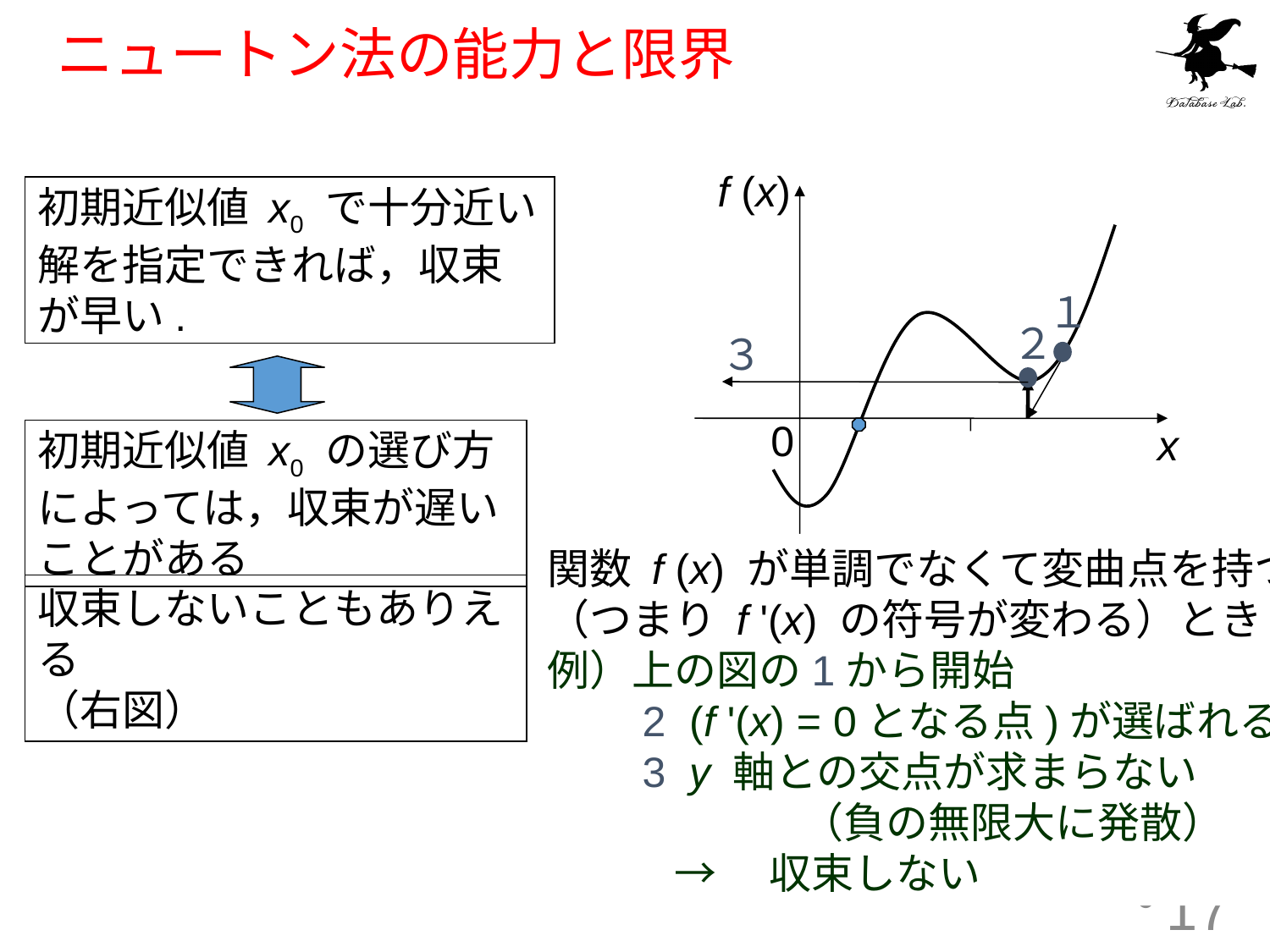

# ニュートン法の能力と限界
f (x)
初期近似値 x0 で十分近い解を指定できれば，収束が早い.

１
２
３

0

x
初期近似値 x0 の選び方によっては，収束が遅いことがある
関数 f (x) が単調でなくて変曲点を持つ
（つまり f '(x) の符号が変わる）とき
例）上の図の1から開始
　　2  (f '(x) = 0となる点)が選ばれる
　　3  y 軸との交点が求まらない
		（負の無限大に発散）
	→　収束しない
収束しないこともありえる
（右図）
17